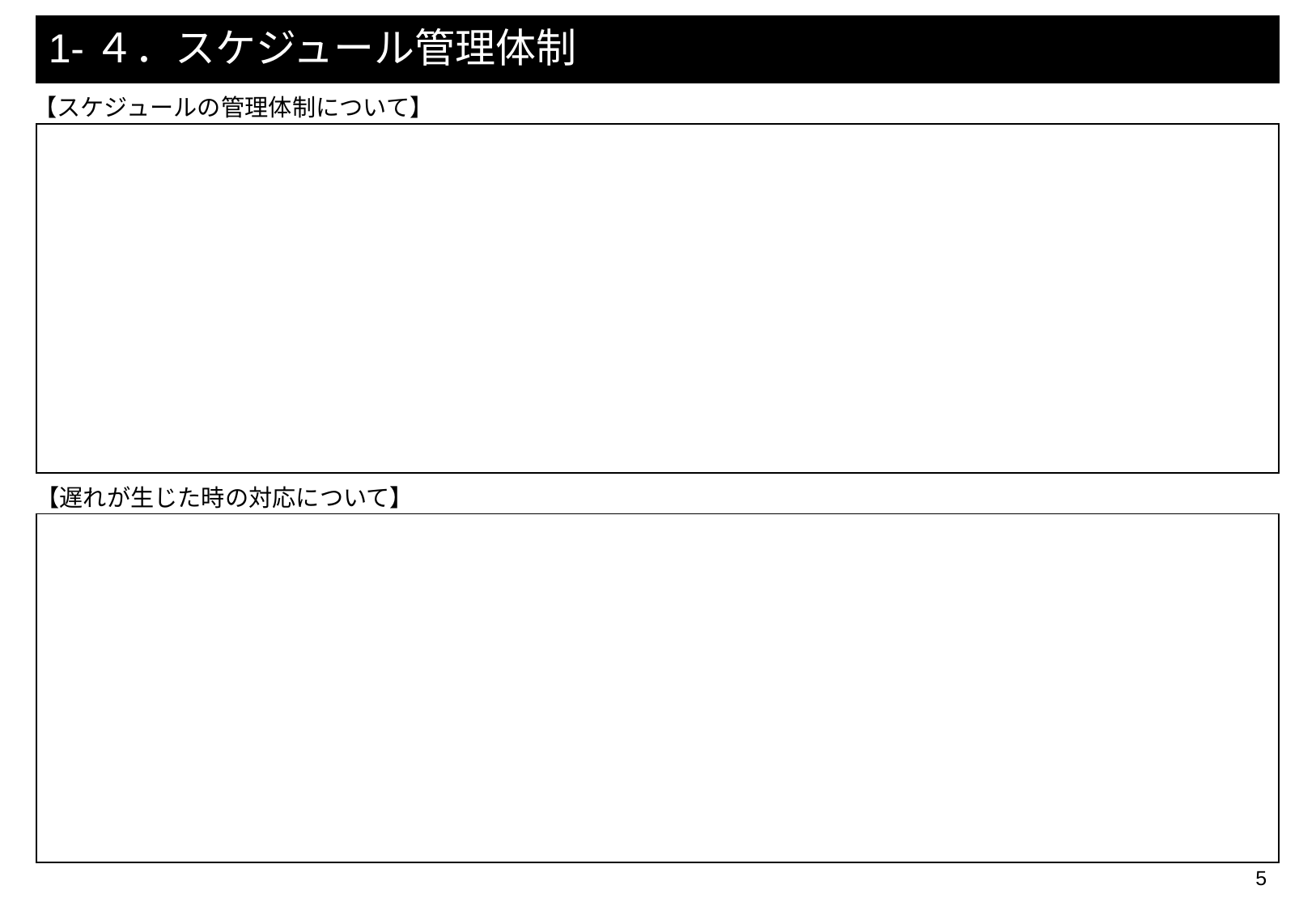

# 1-４．スケジュール管理体制
【スケジュールの管理体制について】
|  |
| --- |
【遅れが生じた時の対応について】
|  |
| --- |
5